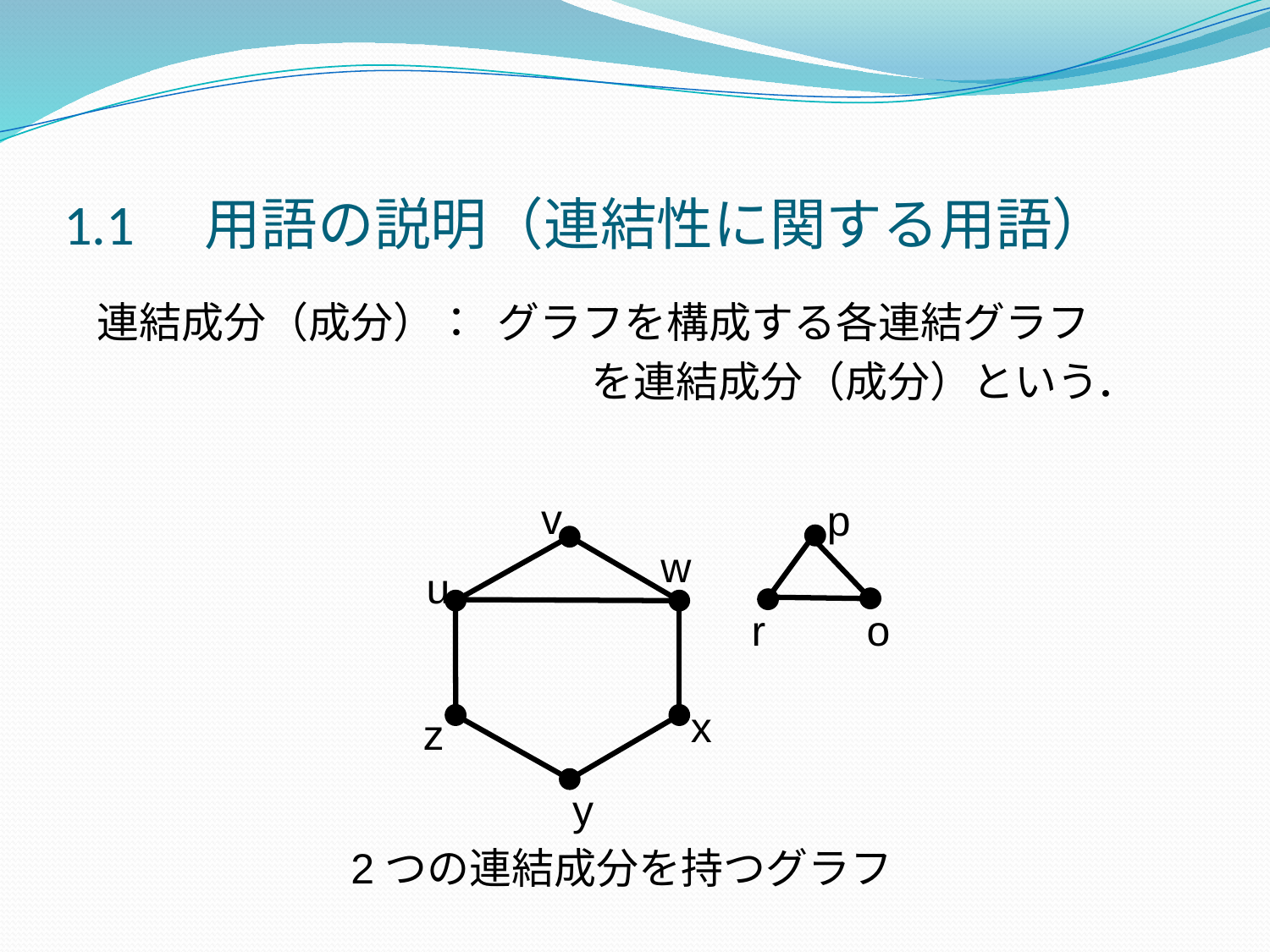

# 1.1　用語の説明（連結性に関する用語）

連結成分（成分）：  グラフを構成する各連結グラフ
　　　　　　　　　　   　を連結成分（成分）という．

v
p

w
u

r
o
x
z

y
2つの連結成分を持つグラフ